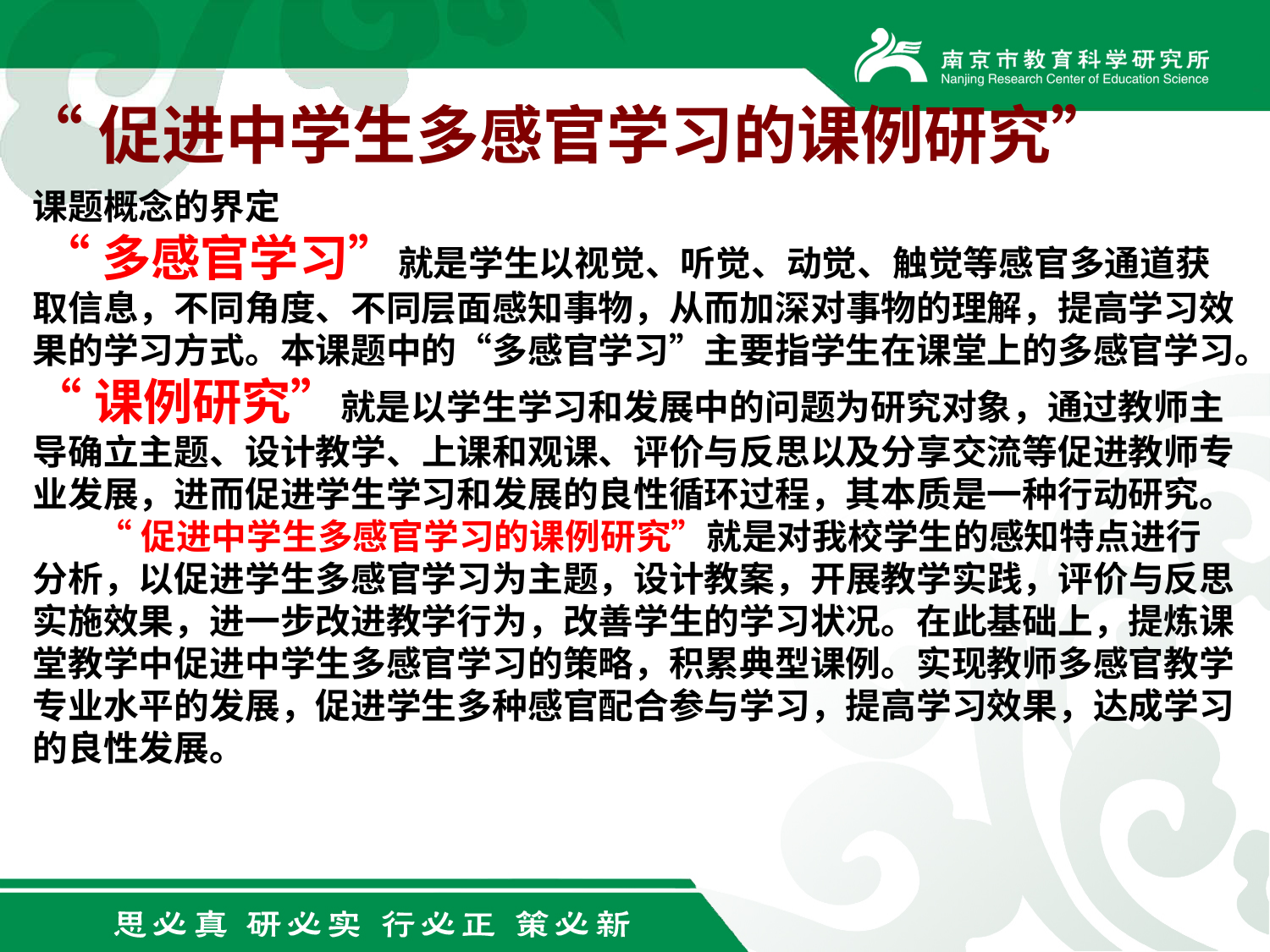

“促进中学生多感官学习的课例研究”
课题概念的界定
 “多感官学习”就是学生以视觉、听觉、动觉、触觉等感官多通道获取信息，不同角度、不同层面感知事物，从而加深对事物的理解，提高学习效果的学习方式。本课题中的“多感官学习”主要指学生在课堂上的多感官学习。
“课例研究”就是以学生学习和发展中的问题为研究对象，通过教师主导确立主题、设计教学、上课和观课、评价与反思以及分享交流等促进教师专业发展，进而促进学生学习和发展的良性循环过程，其本质是一种行动研究。
        “促进中学生多感官学习的课例研究”就是对我校学生的感知特点进行分析，以促进学生多感官学习为主题，设计教案，开展教学实践，评价与反思实施效果，进一步改进教学行为，改善学生的学习状况。在此基础上，提炼课堂教学中促进中学生多感官学习的策略，积累典型课例。实现教师多感官教学专业水平的发展，促进学生多种感官配合参与学习，提高学习效果，达成学习的良性发展。